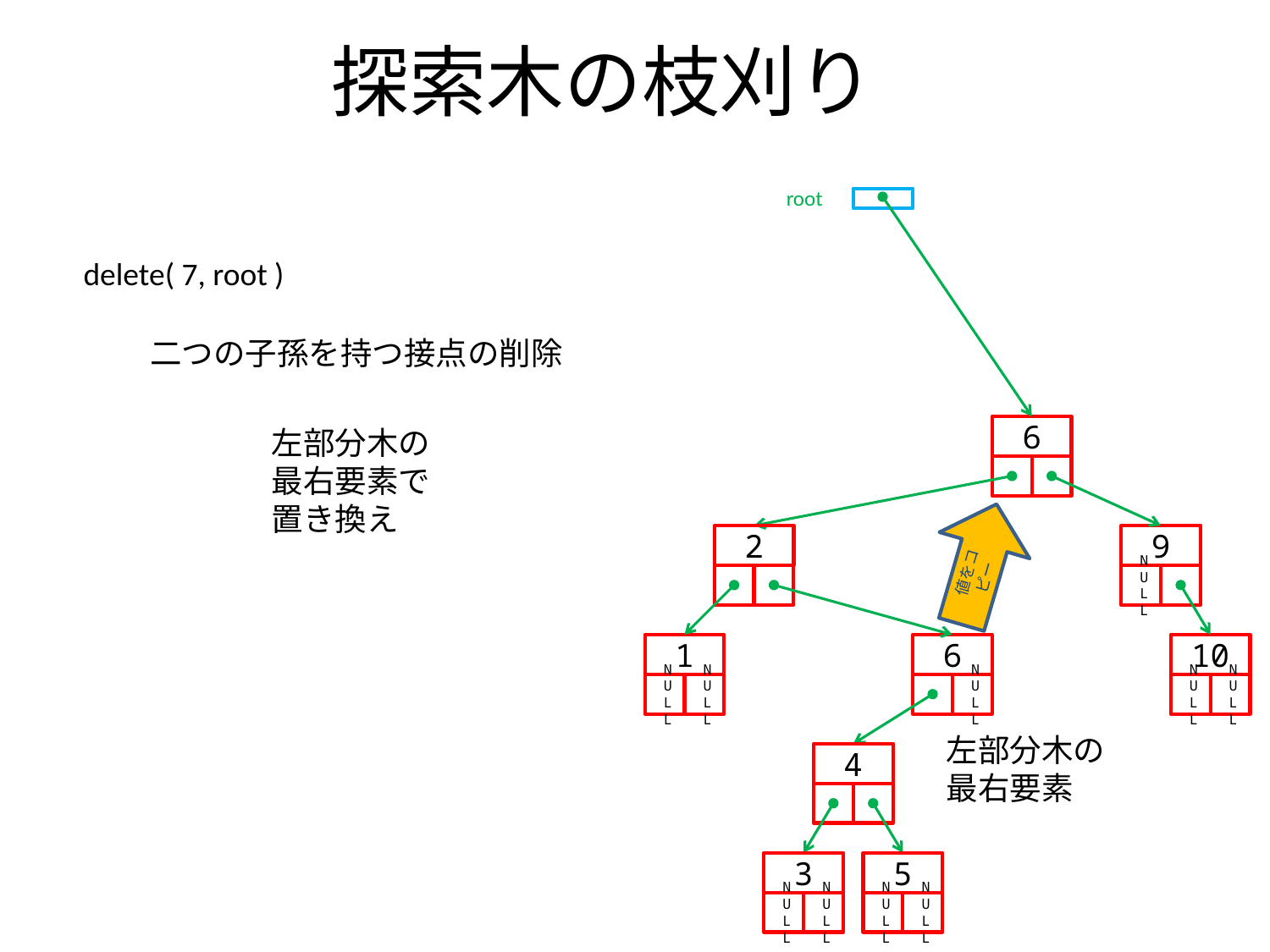

# 探索木の枝刈り
root

delete( 7, root )
二つの子孫を持つ接点の削除
左部分木の
最右要素で
置き換え
6

値をコピー
2
9

NULL

1
6
10
NULL
NULL

NULL
NULL
NULL
左部分木の
最右要素
4

3
5
NULL
NULL
NULL
NULL